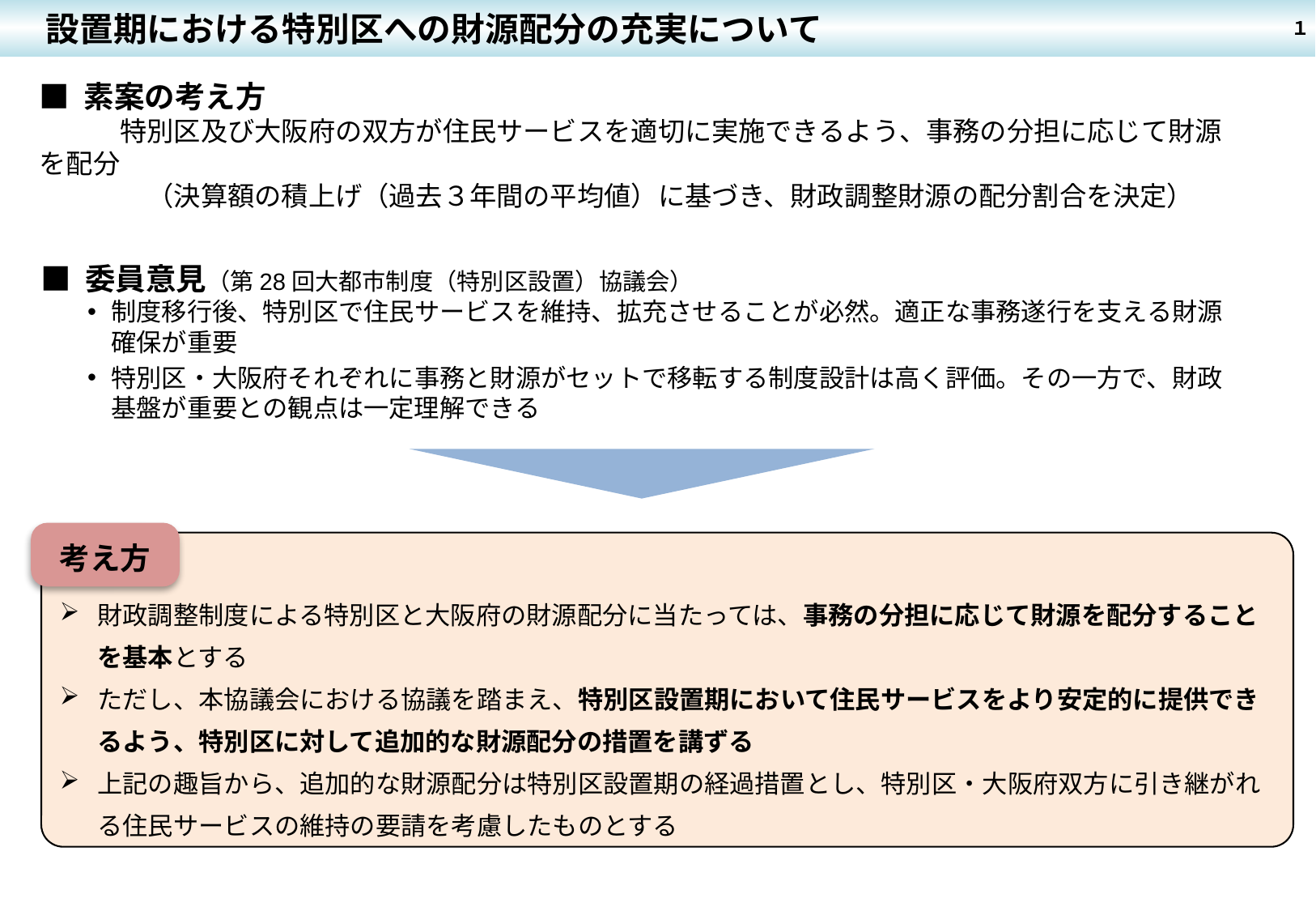

設置期における特別区への財源配分の充実について
１
■ 素案の考え方
　　　特別区及び大阪府の双方が住民サービスを適切に実施できるよう、事務の分担に応じて財源を配分
　　　　（決算額の積上げ（過去３年間の平均値）に基づき、財政調整財源の配分割合を決定）
■ 委員意見（第28回大都市制度（特別区設置）協議会）
制度移行後、特別区で住民サービスを維持、拡充させることが必然。適正な事務遂行を支える財源確保が重要
特別区・大阪府それぞれに事務と財源がセットで移転する制度設計は高く評価。その一方で、財政基盤が重要との観点は一定理解できる

考え方

財政調整制度による特別区と大阪府の財源配分に当たっては、事務の分担に応じて財源を配分することを基本とする
ただし、本協議会における協議を踏まえ、特別区設置期において住民サービスをより安定的に提供できるよう、特別区に対して追加的な財源配分の措置を講ずる
上記の趣旨から、追加的な財源配分は特別区設置期の経過措置とし、特別区・大阪府双方に引き継がれる住民サービスの維持の要請を考慮したものとする